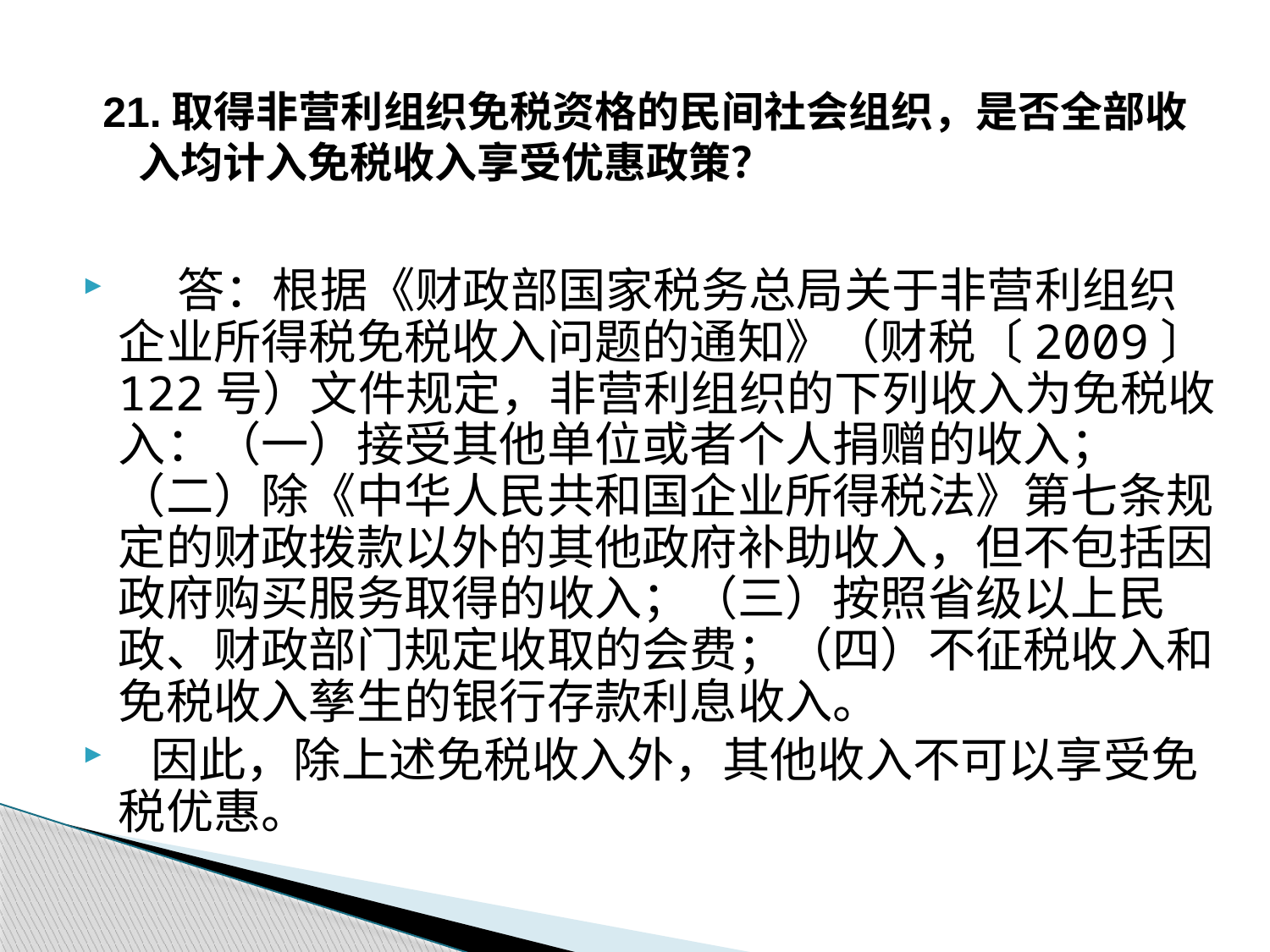

# 21.取得非营利组织免税资格的民间社会组织，是否全部收入均计入免税收入享受优惠政策？

 答：根据《财政部国家税务总局关于非营利组织企业所得税免税收入问题的通知》（财税〔2009〕122号）文件规定，非营利组织的下列收入为免税收入：（一）接受其他单位或者个人捐赠的收入；（二）除《中华人民共和国企业所得税法》第七条规定的财政拨款以外的其他政府补助收入，但不包括因政府购买服务取得的收入；（三）按照省级以上民政、财政部门规定收取的会费；（四）不征税收入和免税收入孳生的银行存款利息收入。
  因此，除上述免税收入外，其他收入不可以享受免税优惠。